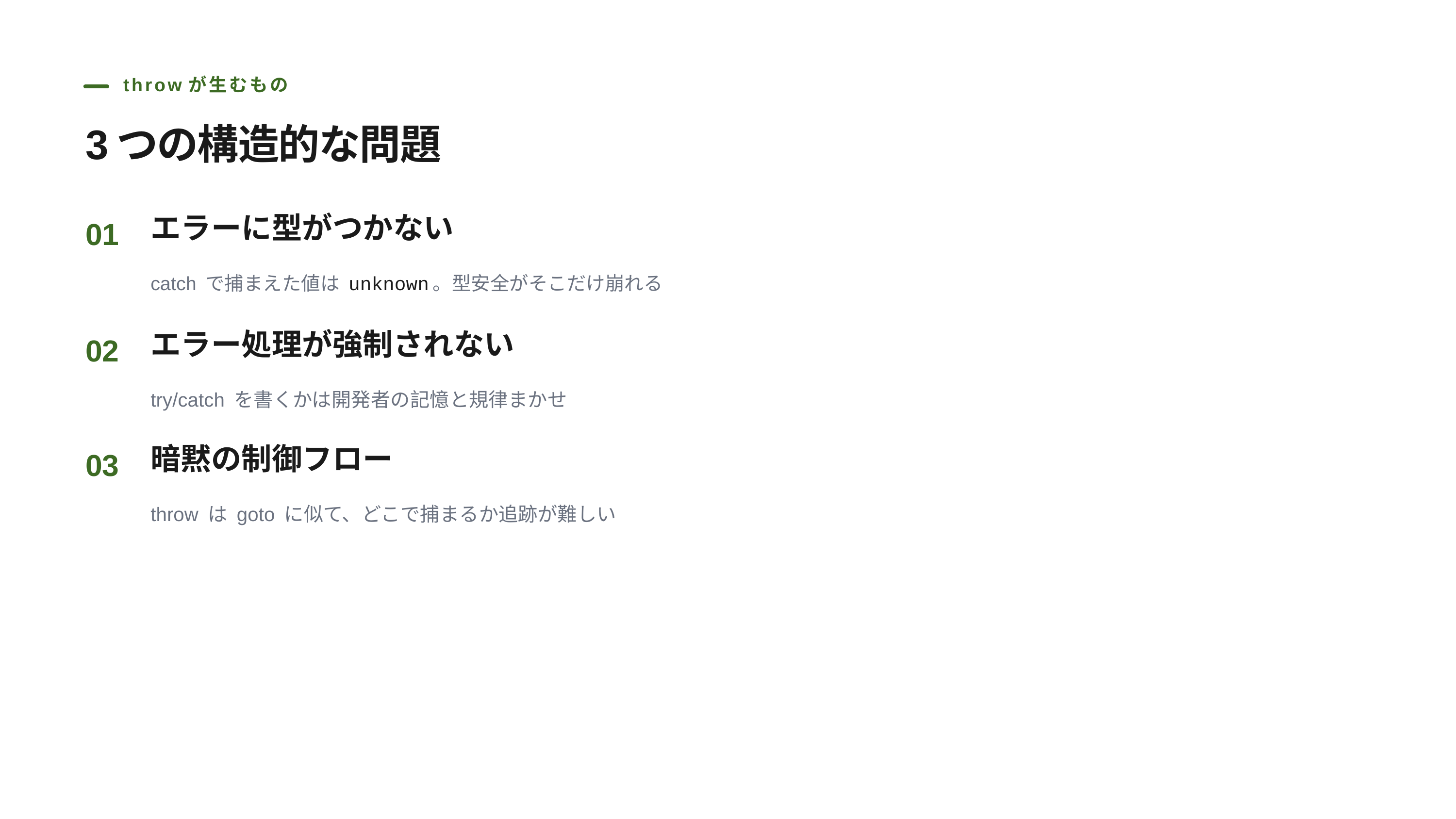

throwが生むもの

3つの構造的な問題
エラーに型がつかない
01
catch で捕まえた値は unknown。型安全がそこだけ崩れる
エラー処理が強制されない
02
try/catch を書くかは開発者の記憶と規律まかせ
暗黙の制御フロー
03
throw は goto に似て、どこで捕まるか追跡が難しい